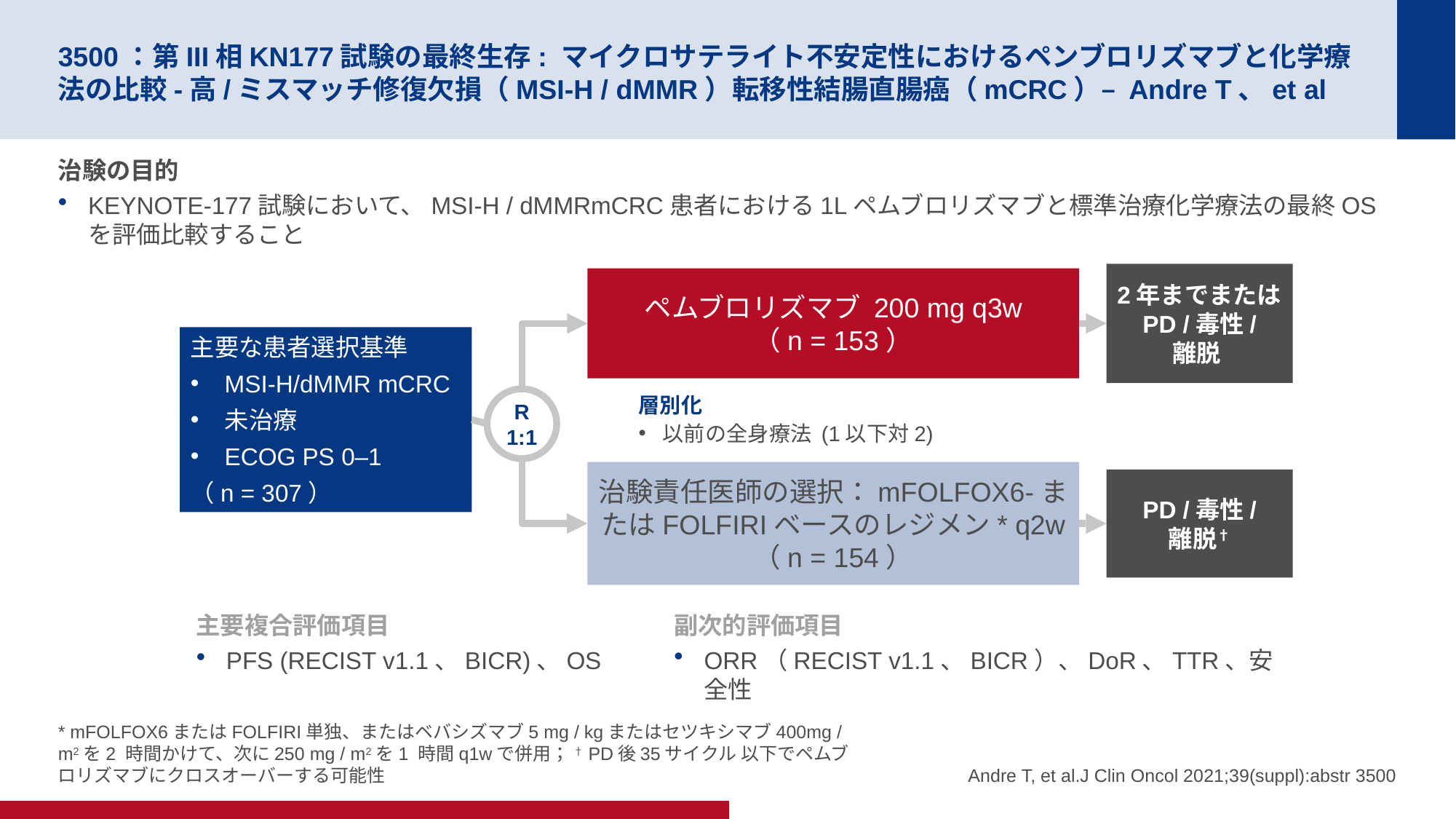

# 3500：第III相KN177試験の最終生存: マイクロサテライト不安定性におけるペンブロリズマブと化学療法の比較-高/ミスマッチ修復欠損（MSI-H / dMMR）転移性結腸直腸癌（mCRC）– Andre T、et al
治験の目的
KEYNOTE-177試験において、MSI-H / dMMRmCRC患者における1Lペムブロリズマブと標準治療化学療法の最終OSを評価比較すること
2年までまたはPD /毒性/
離脱
ペムブロリズマブ 200 mg q3w
（n = 153）
主要な患者選択基準
MSI-H/dMMR mCRC
未治療
ECOG PS 0–1
（n = 307）
層別化
以前の全身療法 (1以下対2)
R
1:1
治験責任医師の選択：mFOLFOX6-またはFOLFIRIベースのレジメン* q2w
（n = 154）
PD /毒性/
離脱†
主要複合評価項目
PFS (RECIST v1.1、BICR)、OS

副次的評価項目
ORR（RECIST v1.1、BICR）、DoR、TTR、安全性
* mFOLFOX6またはFOLFIRI単独、またはベバシズマブ5 mg / kgまたはセツキシマブ400mg / m2を2 時間かけて、次に250 mg / m2を1 時間q1wで併用； †PD後35サイクル 以下でペムブロリズマブにクロスオーバーする可能性
Andre T, et al.J Clin Oncol 2021;39(suppl):abstr 3500